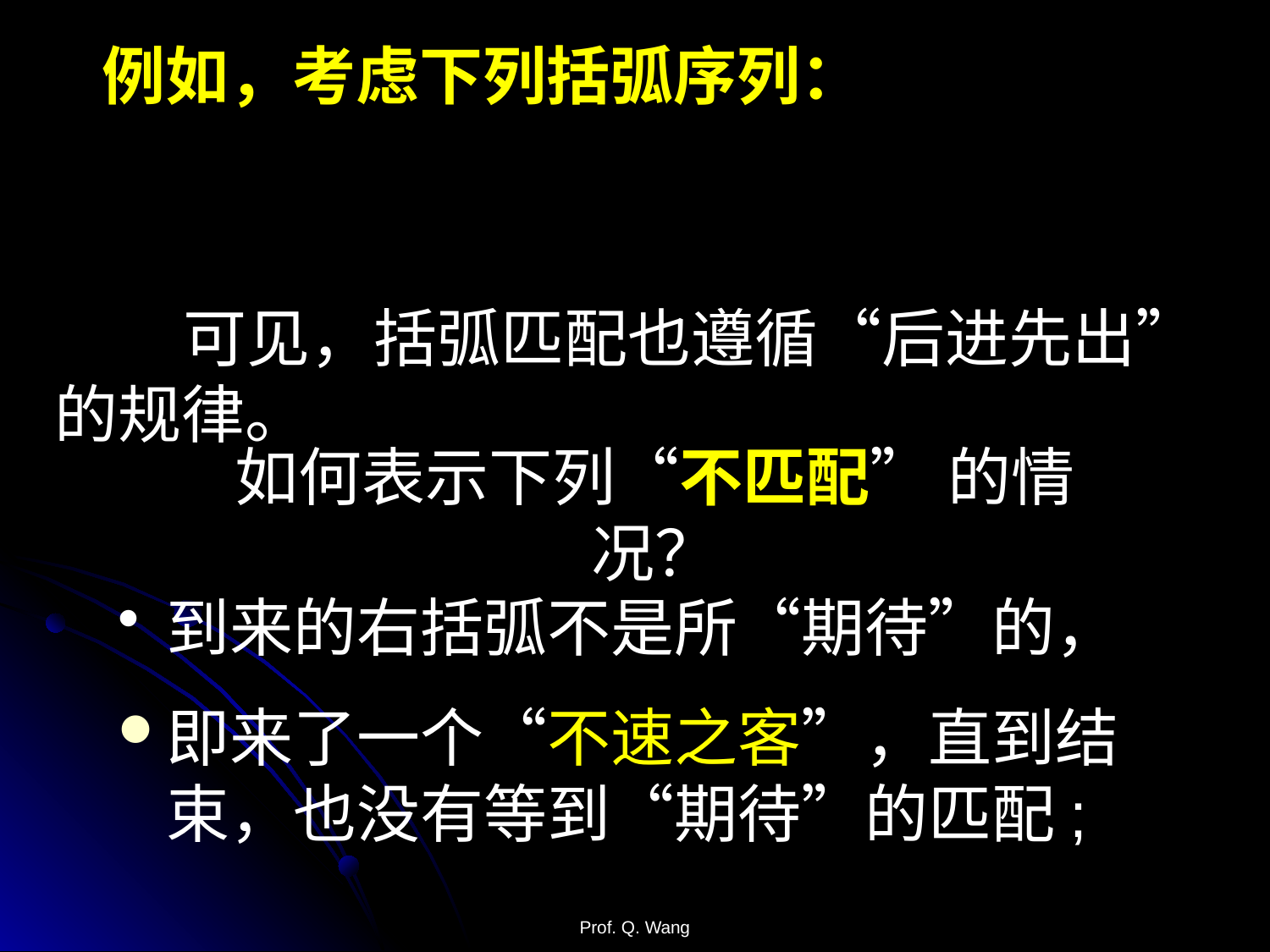

例如，考虑下列括弧序列：

[
(
[
]
[
(
)
]
)
]

        可见，括弧匹配也遵循“后进先出”的规律。
如何表示下列“不匹配” 的情况？
到来的右括弧不是所“期待”的，
即来了一个“不速之客”，直到结束，也没有等到“期待”的匹配;

Prof. Q. Wang